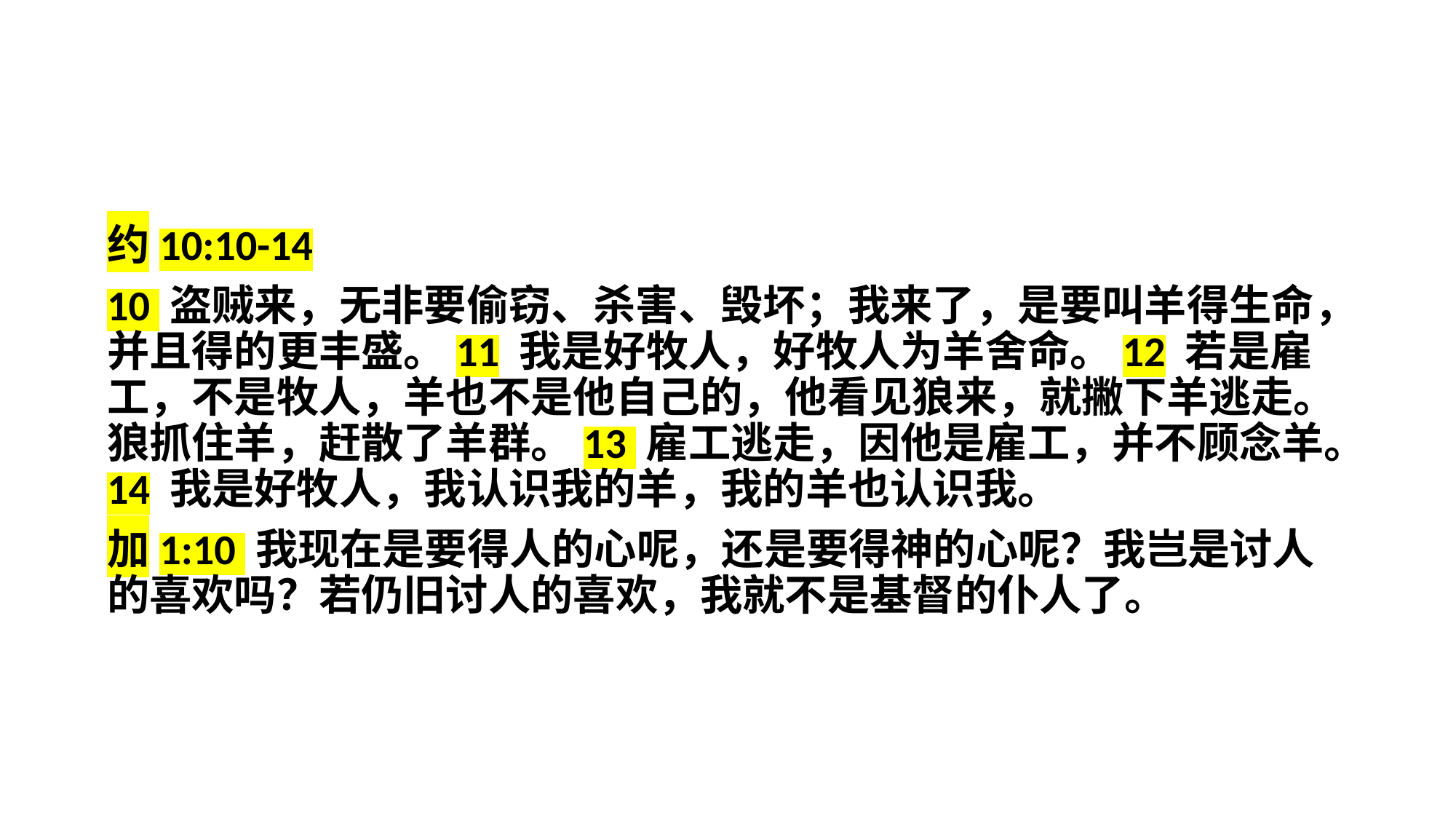

约10:10-14
10 盗贼来，无非要偷窃、杀害、毁坏；我来了，是要叫羊得生命，并且得的更丰盛。11 我是好牧人，好牧人为羊舍命。12 若是雇工，不是牧人，羊也不是他自己的，他看见狼来，就撇下羊逃走。狼抓住羊，赶散了羊群。13 雇工逃走，因他是雇工，并不顾念羊。14 我是好牧人，我认识我的羊，我的羊也认识我。
加1:10 我现在是要得人的心呢，还是要得神的心呢？我岂是讨人的喜欢吗？若仍旧讨人的喜欢，我就不是基督的仆人了。